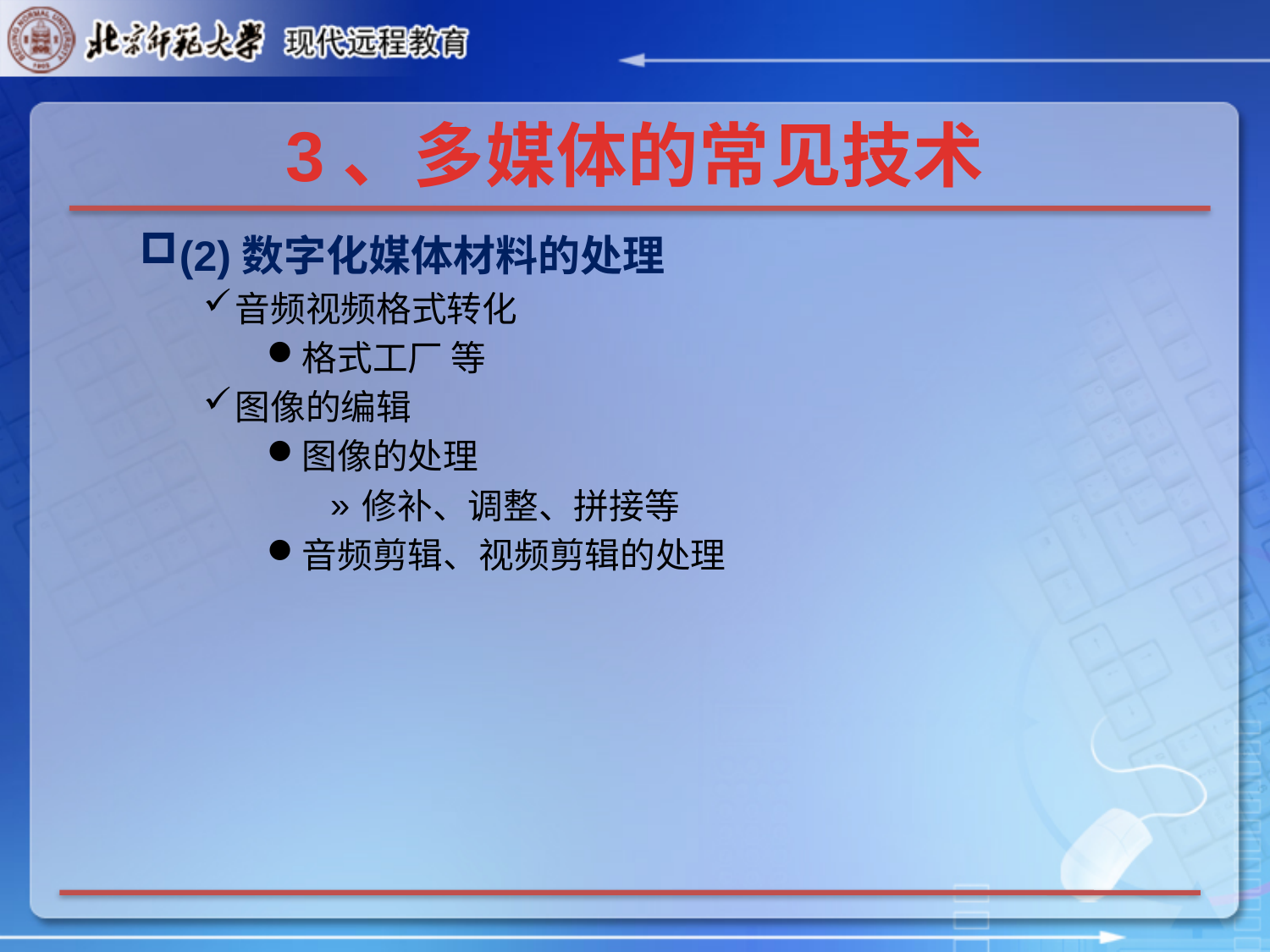

# 3、多媒体的常见技术
(2)数字化媒体材料的处理
音频视频格式转化
格式工厂 等
图像的编辑
图像的处理
修补、调整、拼接等
音频剪辑、视频剪辑的处理